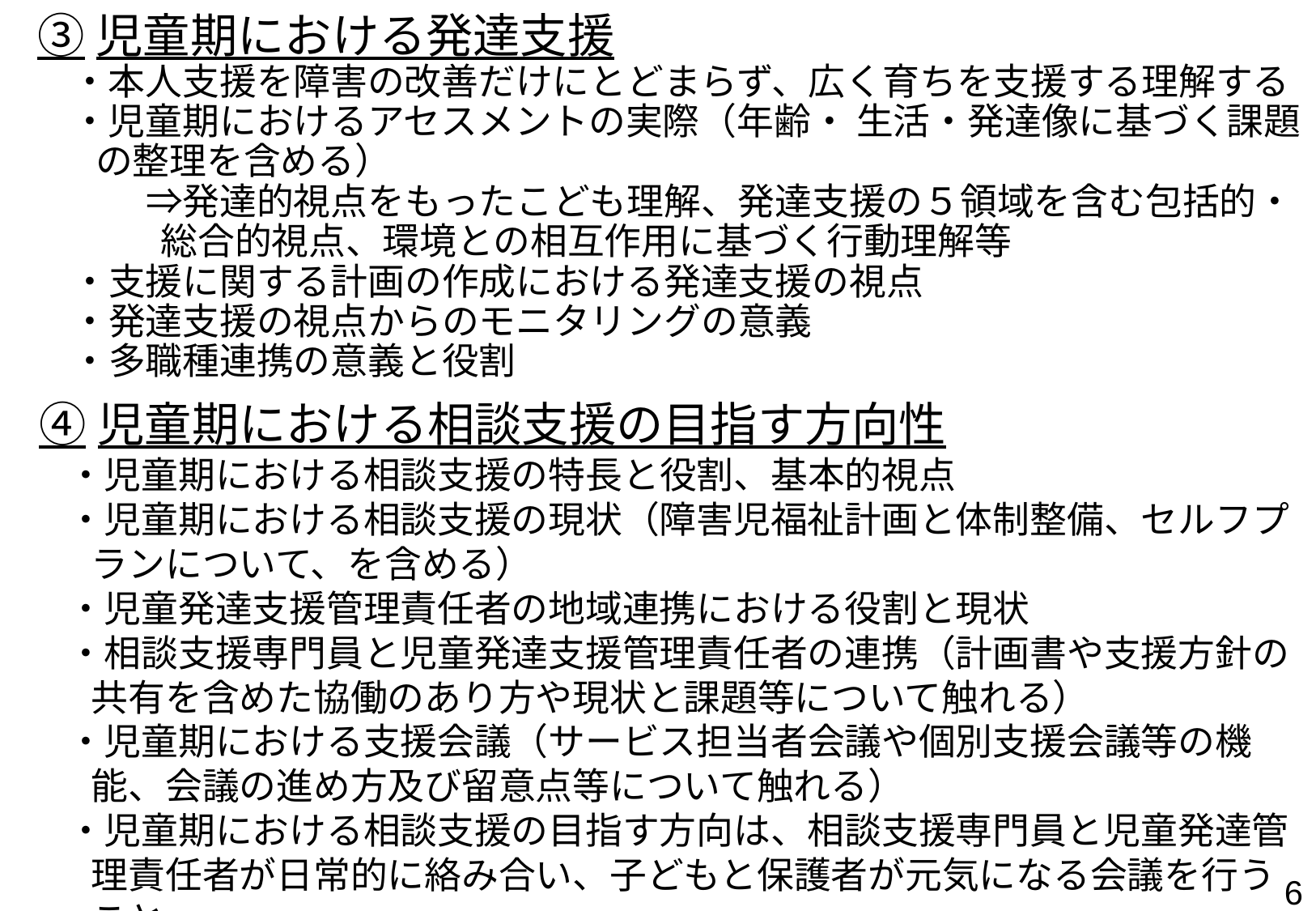

③児童期における発達支援
・本人支援を障害の改善だけにとどまらず、広く育ちを支援する理解する
・児童期におけるアセスメントの実際（年齢・ 生活・発達像に基づく課題の整理を含める）
　　⇒発達的視点をもったこども理解、発達支援の５領域を含む包括的・総合的視点、環境との相互作用に基づく行動理解等
・支援に関する計画の作成における発達支援の視点
・発達支援の視点からのモニタリングの意義
・多職種連携の意義と役割
④児童期における相談支援の目指す方向性
・児童期における相談支援の特長と役割、基本的視点
・児童期における相談支援の現状（障害児福祉計画と体制整備、セルフプランについて、を含める）
・児童発達支援管理責任者の地域連携における役割と現状
・相談支援専門員と児童発達支援管理責任者の連携（計画書や支援方針の共有を含めた協働のあり方や現状と課題等について触れる）
・児童期における支援会議（サービス担当者会議や個別支援会議等の機能、会議の進め方及び留意点等について触れる）
・児童期における相談支援の目指す方向は、相談支援専門員と児童発達管理責任者が日常的に絡み合い、子どもと保護者が元気になる会議を行うこと

6